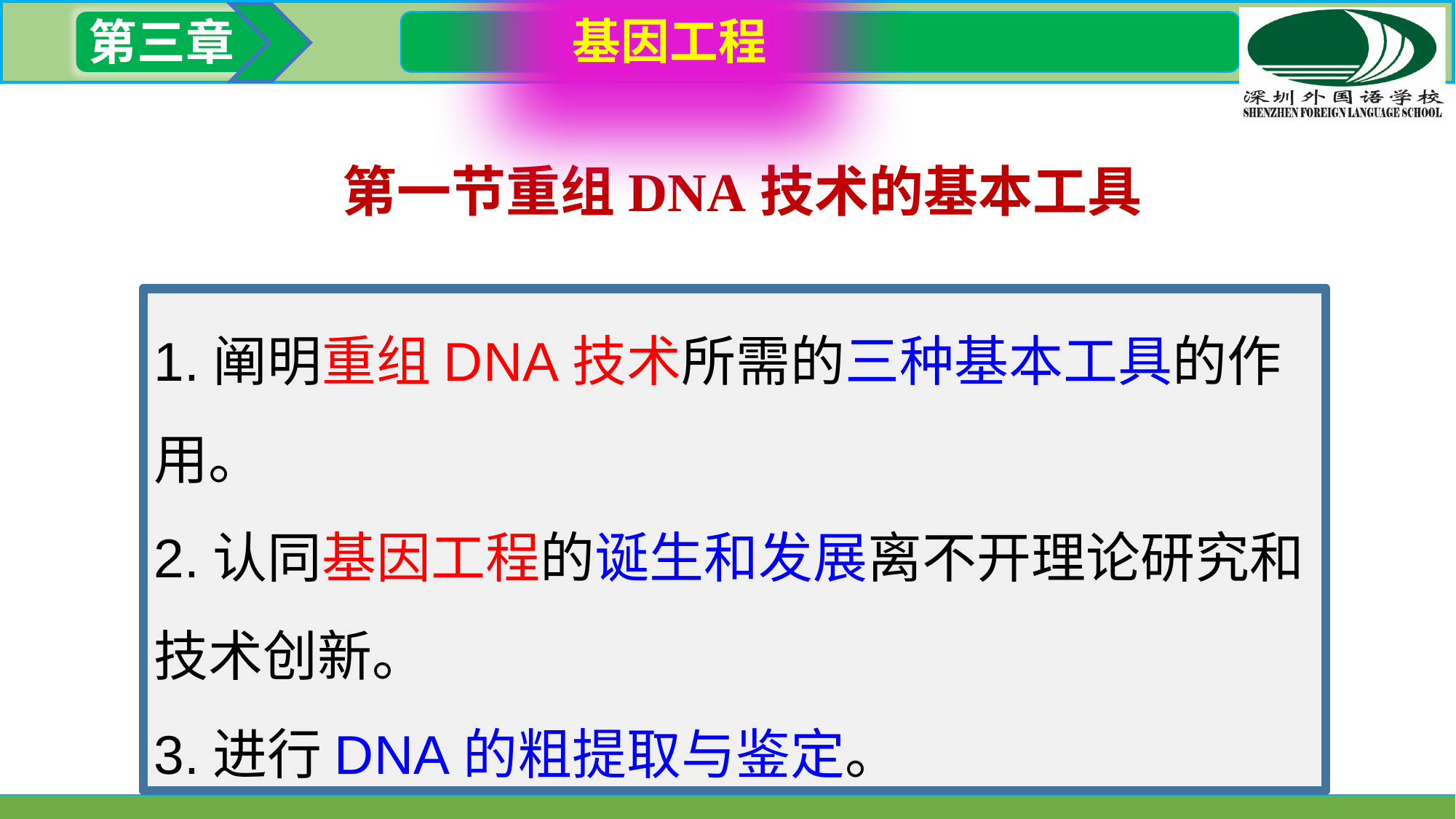

基因工程
第三章
第一节重组DNA技术的基本工具
1.阐明重组DNA技术所需的三种基本工具的作用。
2.认同基因工程的诞生和发展离不开理论研究和技术创新。
3.进行DNA的粗提取与鉴定。